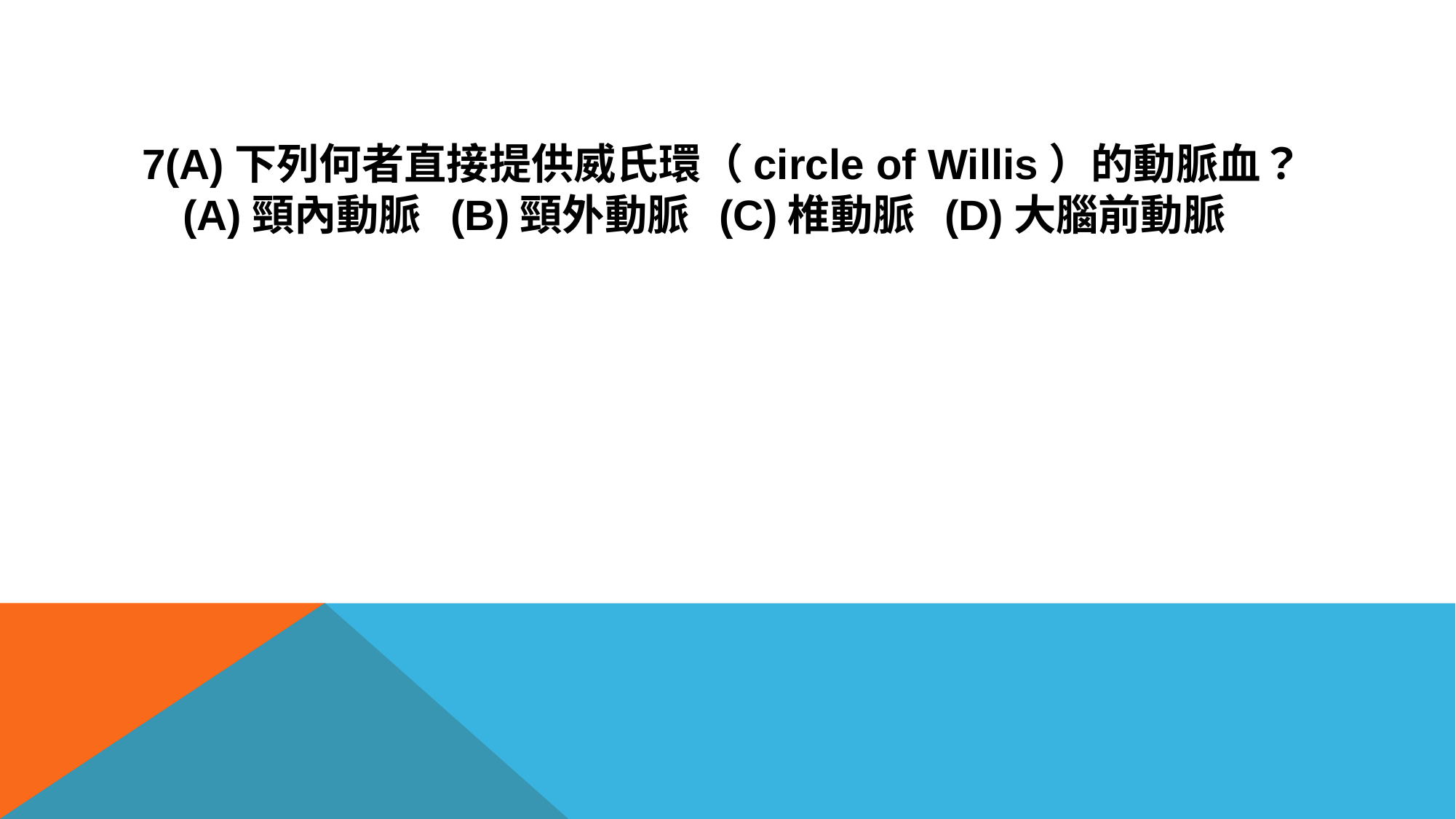

#
7(A)下列何者直接提供威氏環（circle of Willis）的動脈血？  (A)頸內動脈  (B)頸外動脈  (C)椎動脈  (D)大腦前動脈